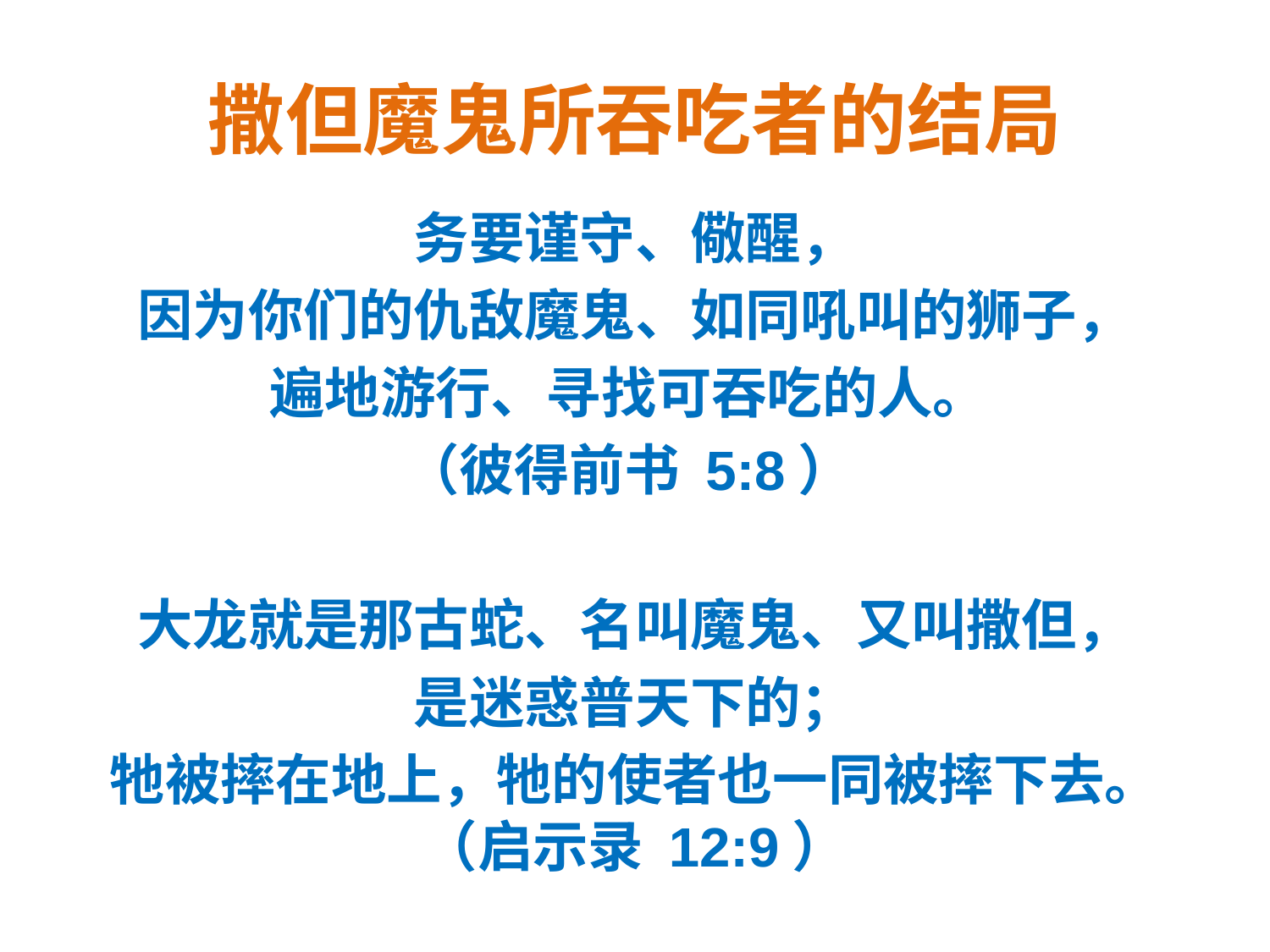

# 撒但魔鬼所吞吃者的结局
务要谨守、儆醒，
因为你们的仇敌魔鬼、如同吼叫的狮子，
遍地游行、寻找可吞吃的人。
（彼得前书 5:8）

大龙就是那古蛇、名叫魔鬼、又叫撒但，
是迷惑普天下的；
牠被摔在地上，牠的使者也一同被摔下去。 （启示录 12:9）